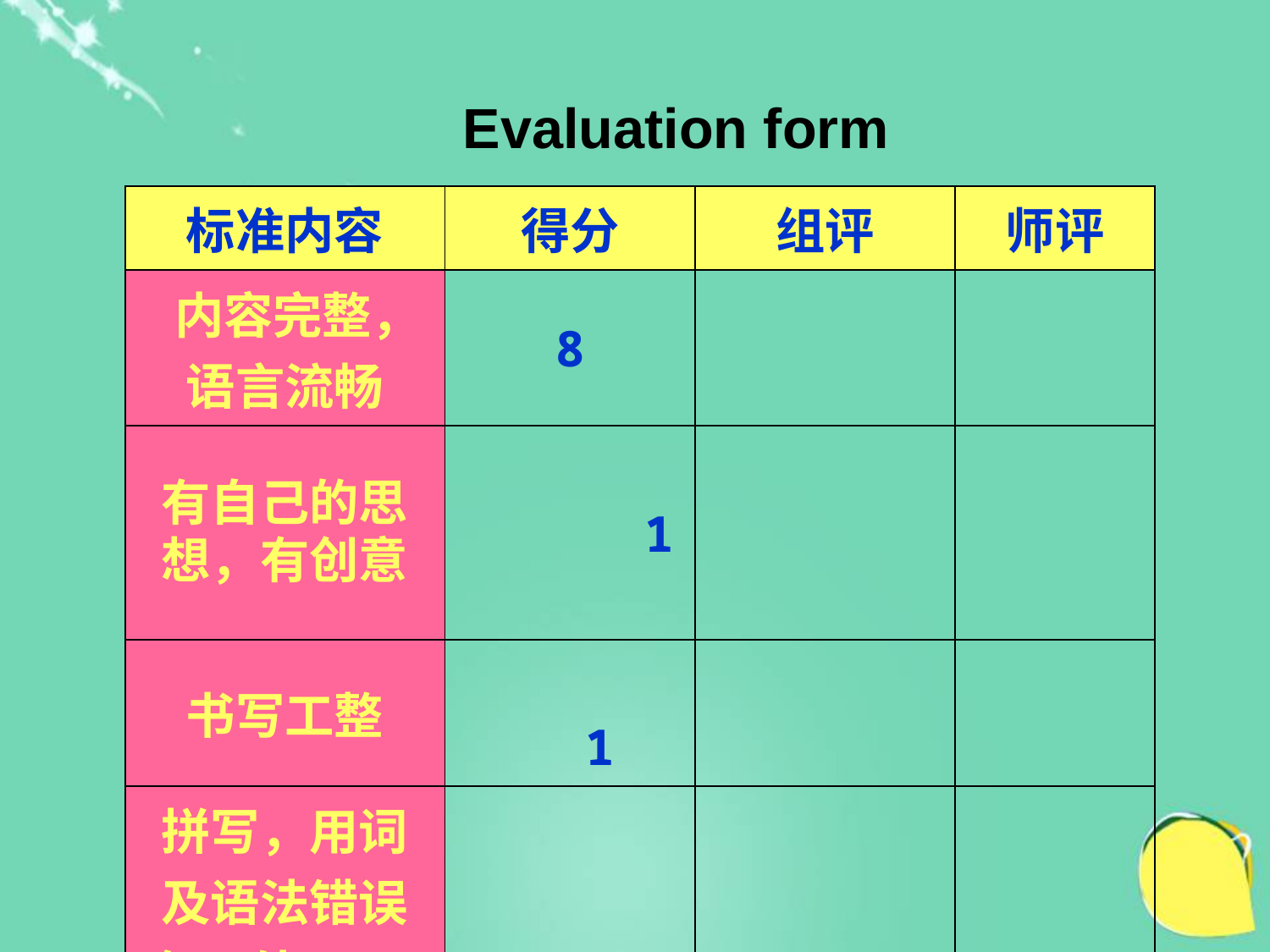

Evaluation form
| 标准内容 | 得分 | 组评 | 师评 |
| --- | --- | --- | --- |
| 内容完整， 语言流畅 | 8 |  |  |
| 有自己的思想，有创意 | 1 |  |  |
| 书写工整 | 1 |  |  |
| 拼写，用词及语法错误每两处0.5分 |  |  |  |